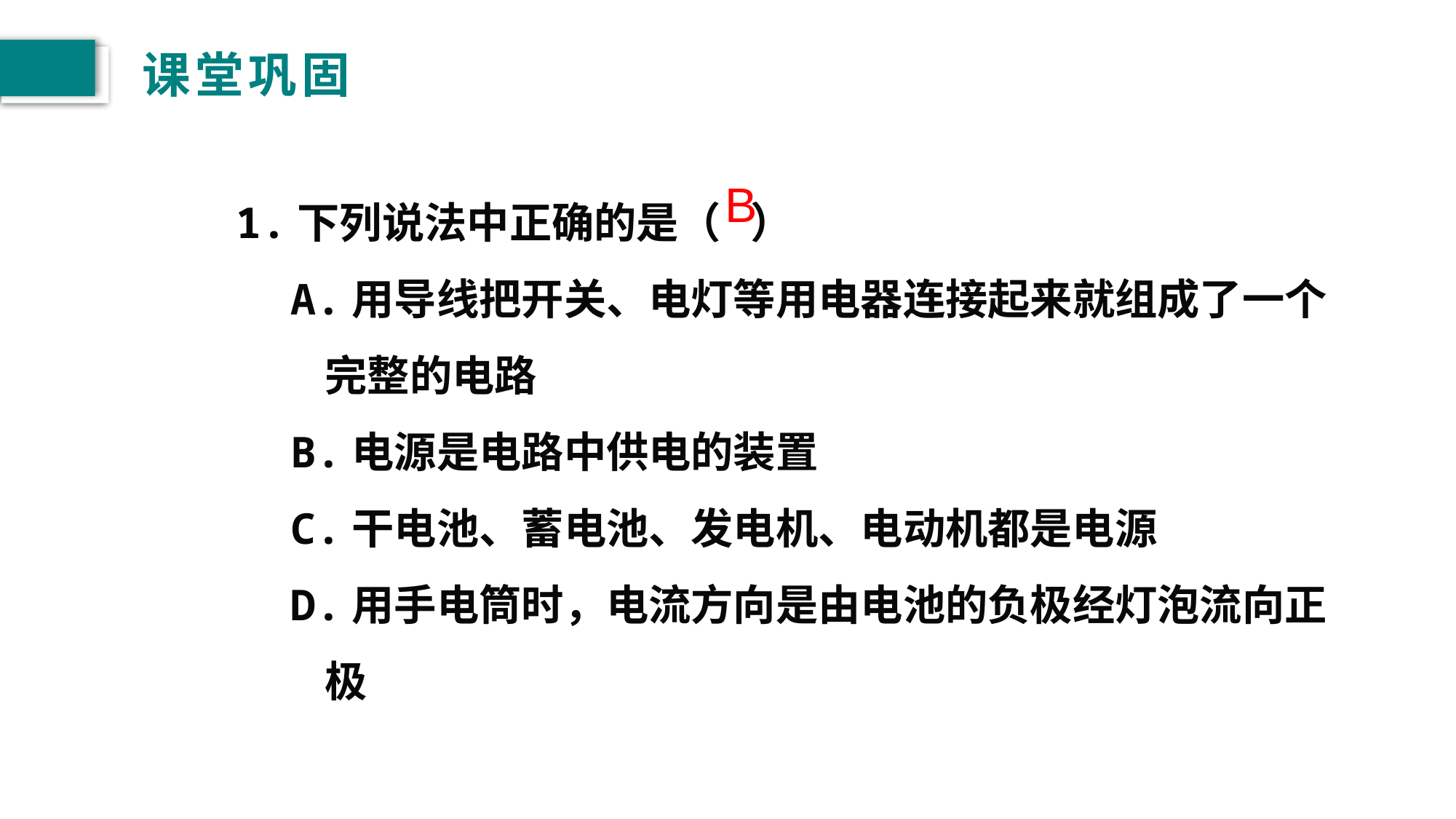

# 课堂巩固
1.下列说法中正确的是（   ）
A.用导线把开关、电灯等用电器连接起来就组成了一个完整的电路
B.电源是电路中供电的装置
C.干电池、蓄电池、发电机、电动机都是电源
D.用手电筒时，电流方向是由电池的负极经灯泡流向正极
B